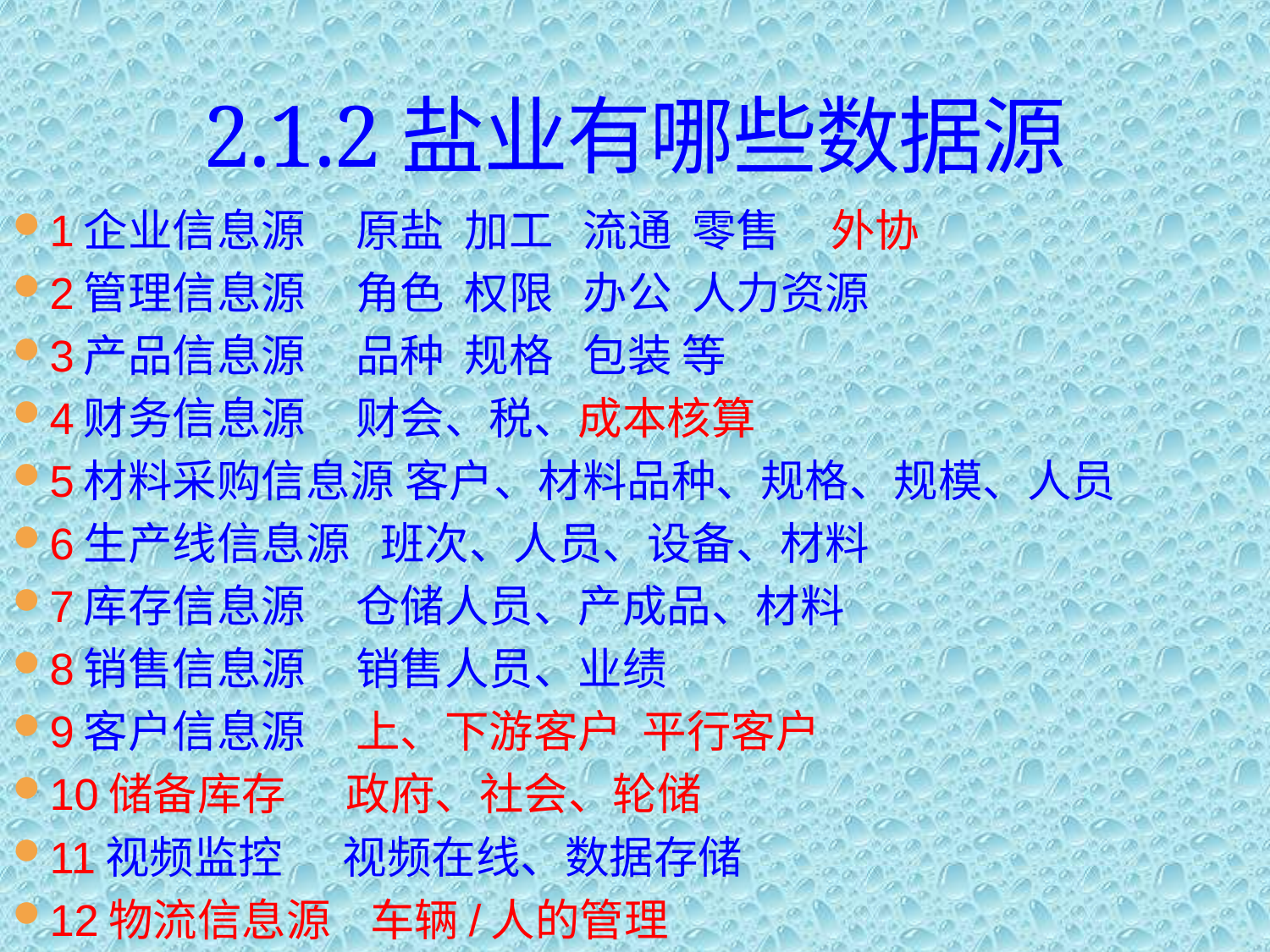

# 2.1.2盐业有哪些数据源
1企业信息源     原盐  加工   流通  零售     外协
2管理信息源     角色  权限   办公  人力资源
3产品信息源     品种  规格   包装 等
4财务信息源     财会、税、成本核算
5材料采购信息源 客户、材料品种、规格、规模、人员
6生产线信息源   班次、人员、设备、材料
7库存信息源     仓储人员、产成品、材料
8销售信息源     销售人员、业绩
9客户信息源     上、下游客户  平行客户
10储备库存      政府、社会、轮储
11视频监控      视频在线、数据存储
12物流信息源    车辆/人的管理